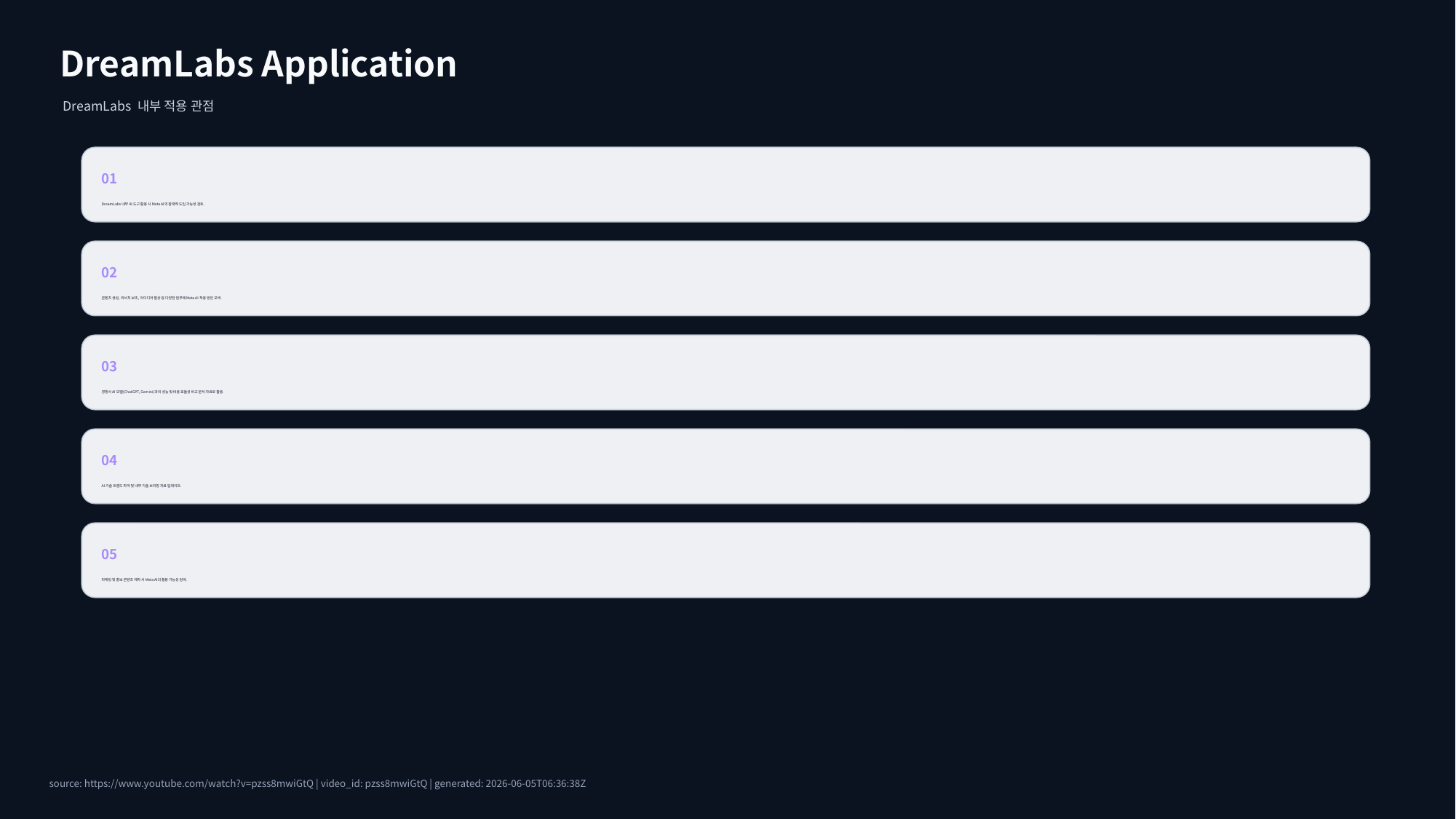

DreamLabs Application
DreamLabs 내부 적용 관점

01
DreamLabs 내부 AI 도구 활용 시 Meta AI의 잠재적 도입 가능성 검토.

02
콘텐츠 생성, 리서치 보조, 아이디어 발상 등 다양한 업무에 Meta AI 적용 방안 모색.

03
경쟁사 AI 모델(ChatGPT, Gemini)과의 성능 및 비용 효율성 비교 분석 자료로 활용.

04
AI 기술 트렌드 파악 및 내부 기술 브리핑 자료 업데이트.

05
마케팅 및 홍보 콘텐츠 제작 시 Meta AI의 활용 가능성 탐색.
source: https://www.youtube.com/watch?v=pzss8mwiGtQ | video_id: pzss8mwiGtQ | generated: 2026-06-05T06:36:38Z